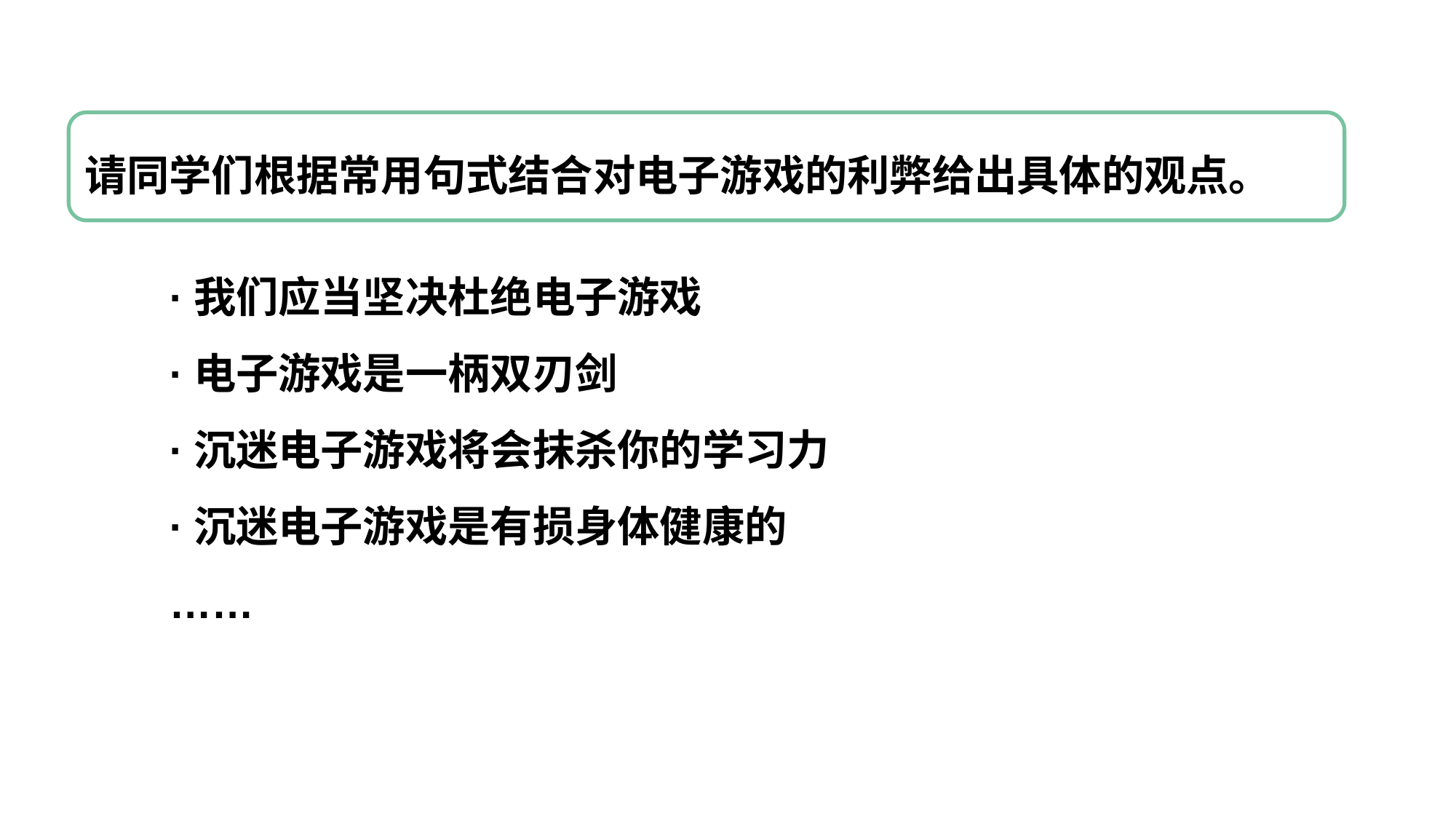

请同学们根据常用句式结合对电子游戏的利弊给出具体的观点。
·我们应当坚决杜绝电子游戏
·电子游戏是一柄双刃剑
·沉迷电子游戏将会抹杀你的学习力
·沉迷电子游戏是有损身体健康的
……